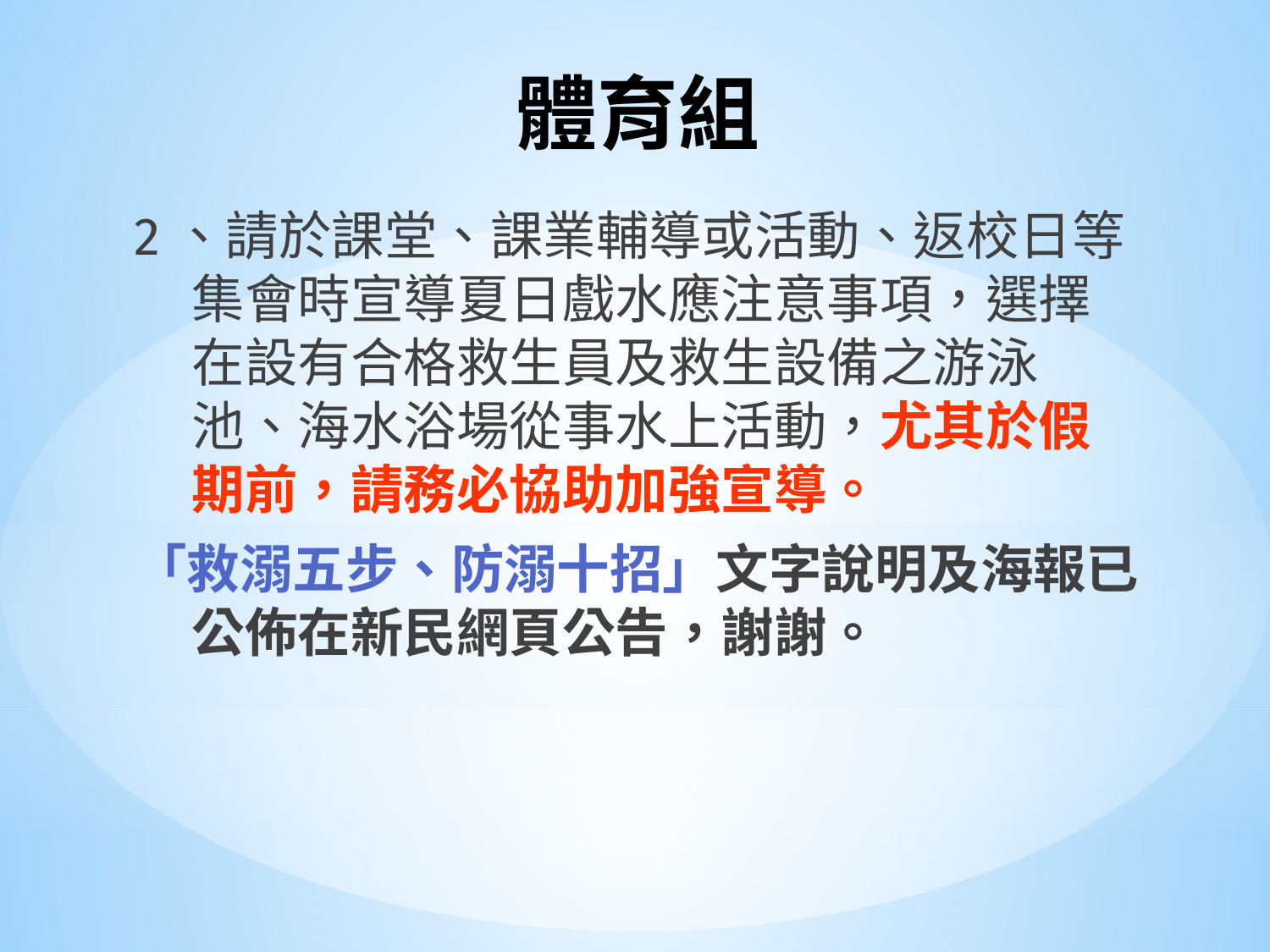

# 體育組
2、請於課堂、課業輔導或活動、返校日等集會時宣導夏日戲水應注意事項，選擇在設有合格救生員及救生設備之游泳池、海水浴場從事水上活動，尤其於假期前，請務必協助加強宣導。
「救溺五步、防溺十招」文字說明及海報已公佈在新民網頁公告，謝謝。